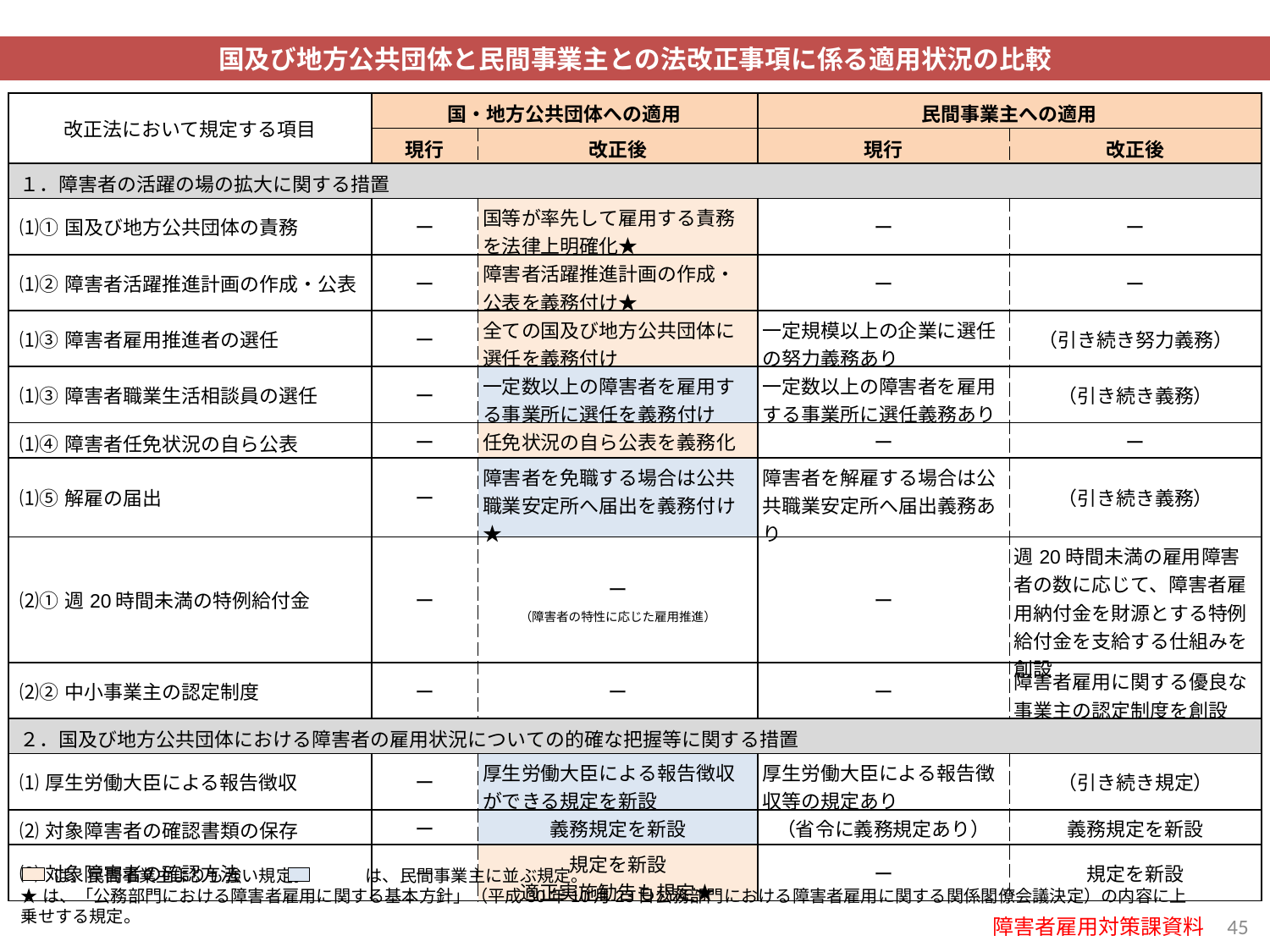

国及び地方公共団体と民間事業主との法改正事項に係る適用状況の比較
| 改正法において規定する項目 | 国・地方公共団体への適用 |  | 民間事業主への適用 |  |
| --- | --- | --- | --- | --- |
|  | 現行 | 改正後 | 現行 | 改正後 |
| １．障害者の活躍の場の拡大に関する措置 |  |  |  |  |
| ⑴①国及び地方公共団体の責務 | ー | 国等が率先して雇用する責務を法律上明確化★ | ー | ー |
| ⑴②障害者活躍推進計画の作成・公表 | ー | 障害者活躍推進計画の作成・公表を義務付け★ | ー | ー |
| ⑴③障害者雇用推進者の選任 | ー | 全ての国及び地方公共団体に選任を義務付け | 一定規模以上の企業に選任の努力義務あり | （引き続き努力義務） |
| ⑴③障害者職業生活相談員の選任 | ー | 一定数以上の障害者を雇用する事業所に選任を義務付け | 一定数以上の障害者を雇用する事業所に選任義務あり | （引き続き義務） |
| ⑴④障害者任免状況の自ら公表 | ー | 任免状況の自ら公表を義務化 | ー | ー |
| ⑴⑤解雇の届出 | ー | 障害者を免職する場合は公共職業安定所へ届出を義務付け★ | 障害者を解雇する場合は公共職業安定所へ届出義務あり | （引き続き義務） |
| ⑵①週20時間未満の特例給付金 | ー | ー （障害者の特性に応じた雇用推進） | ー | 週20時間未満の雇用障害者の数に応じて、障害者雇用納付金を財源とする特例給付金を支給する仕組みを創設 |
| ⑵②中小事業主の認定制度 | ー | ー | ー | 障害者雇用に関する優良な事業主の認定制度を創設 |
| ２．国及び地方公共団体における障害者の雇用状況についての的確な把握等に関する措置 |  |  |  |  |
| ⑴厚生労働大臣による報告徴収 | ー | 厚生労働大臣による報告徴収ができる規定を新設 | 厚生労働大臣による報告徴収等の規定あり | （引き続き規定） |
| ⑵対象障害者の確認書類の保存 | ー | 義務規定を新設 | （省令に義務規定あり） | 義務規定を新設 |
| ⑶対象障害者の確認方法 | ー | 規定を新設 適正実施勧告も規定★ | ー | 規定を新設 |
   　は、民間事業主よりも強い規定。　　　 は、民間事業主に並ぶ規定。
★は、「公務部門における障害者雇用に関する基本方針」（平成30年10月23日公務部門における障害者雇用に関する関係閣僚会議決定）の内容に上乗せする規定。

障害者雇用対策課資料
45